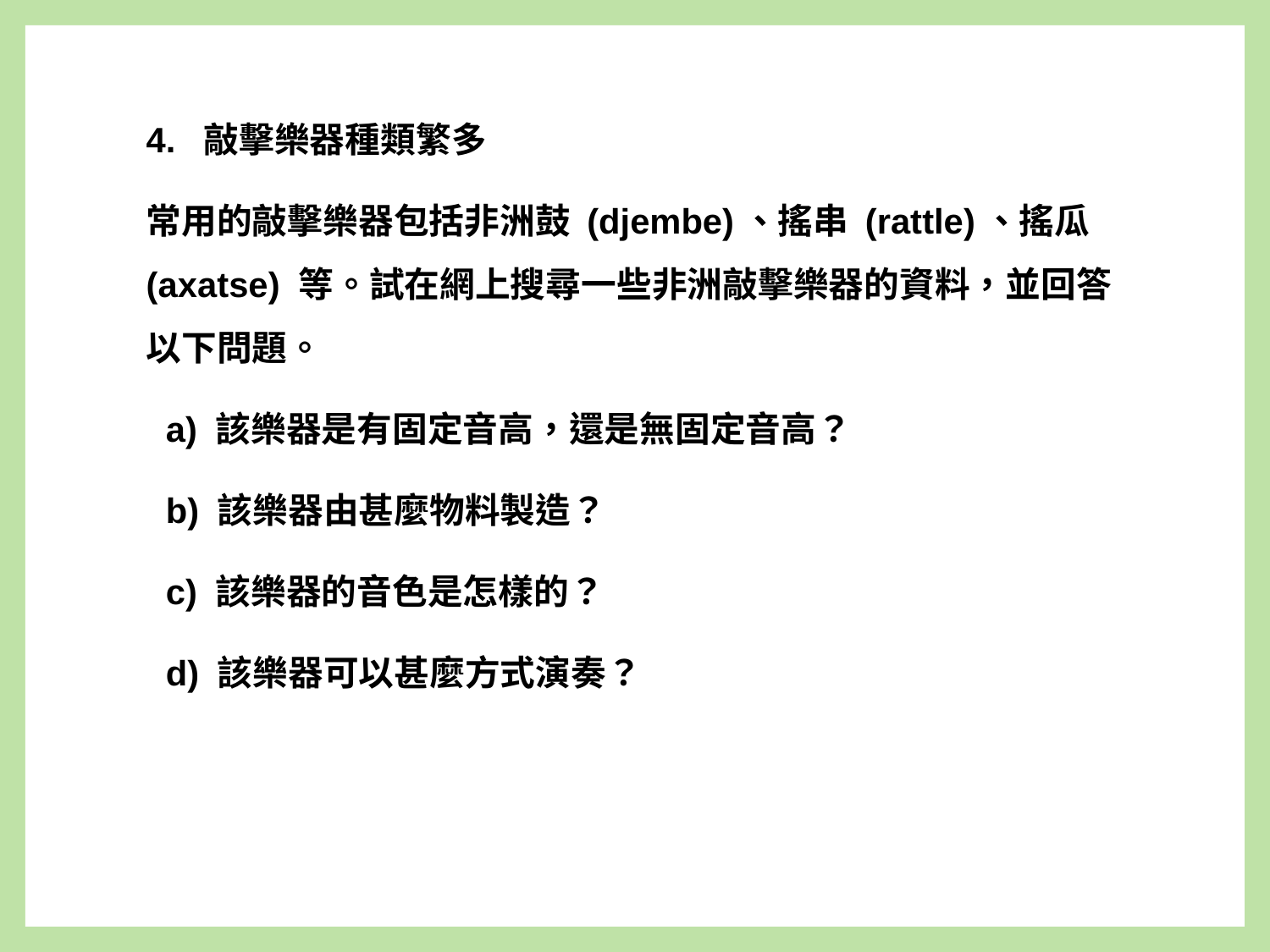

4.  敲擊樂器種類繁多
常用的敲擊樂器包括非洲鼓 (djembe)、搖串 (rattle)、搖瓜(axatse) 等。試在網上搜尋一些非洲敲擊樂器的資料，並回答以下問題。
  a) 該樂器是有固定音高，還是無固定音高？
  b) 該樂器由甚麼物料製造？
  c) 該樂器的音色是怎樣的？
  d) 該樂器可以甚麼方式演奏？